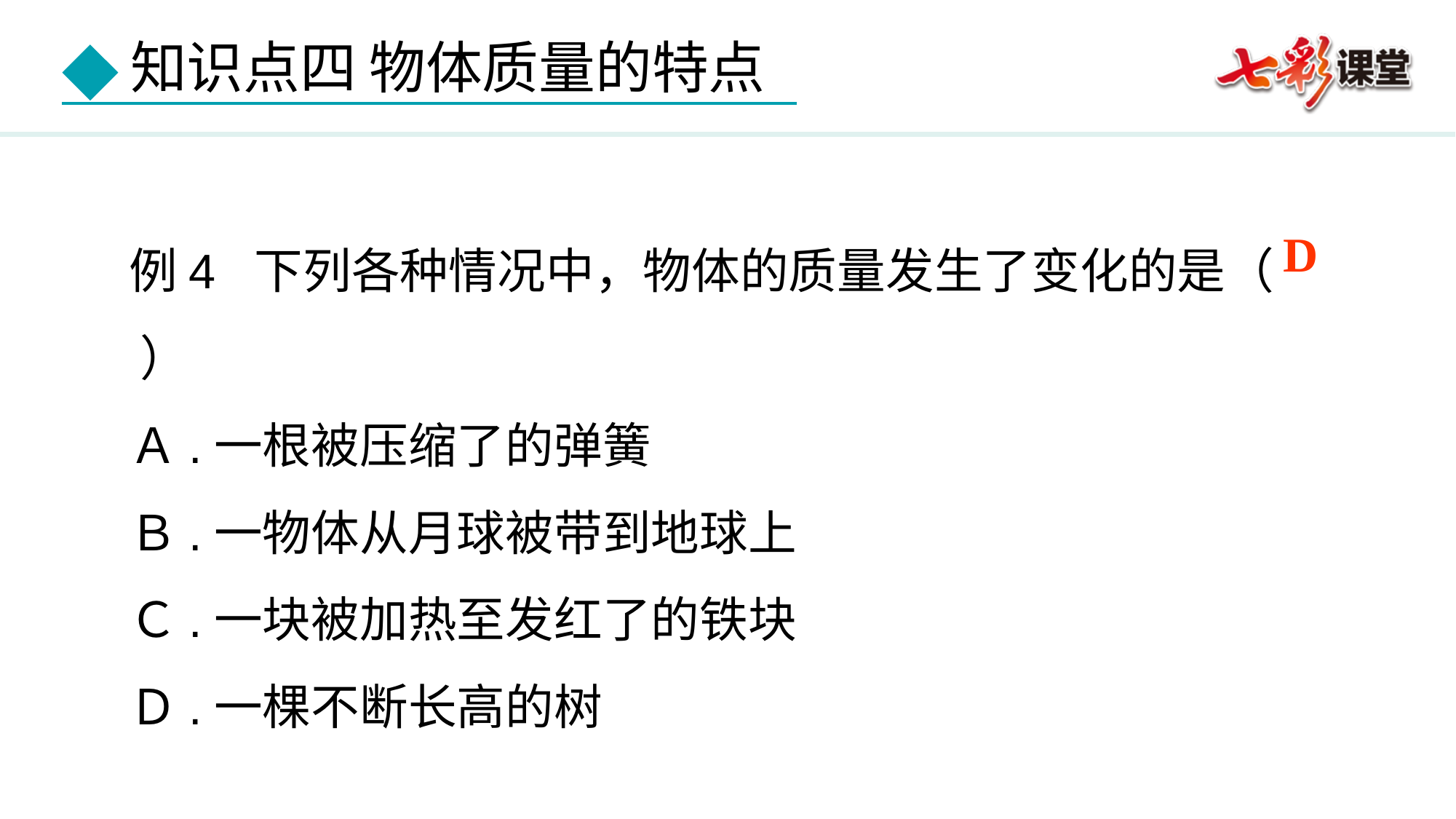

例4  下列各种情况中，物体的质量发生了变化的是（  ）
Ａ.一根被压缩了的弹簧
Ｂ.一物体从月球被带到地球上
Ｃ.一块被加热至发红了的铁块
Ｄ.一棵不断长高的树
D